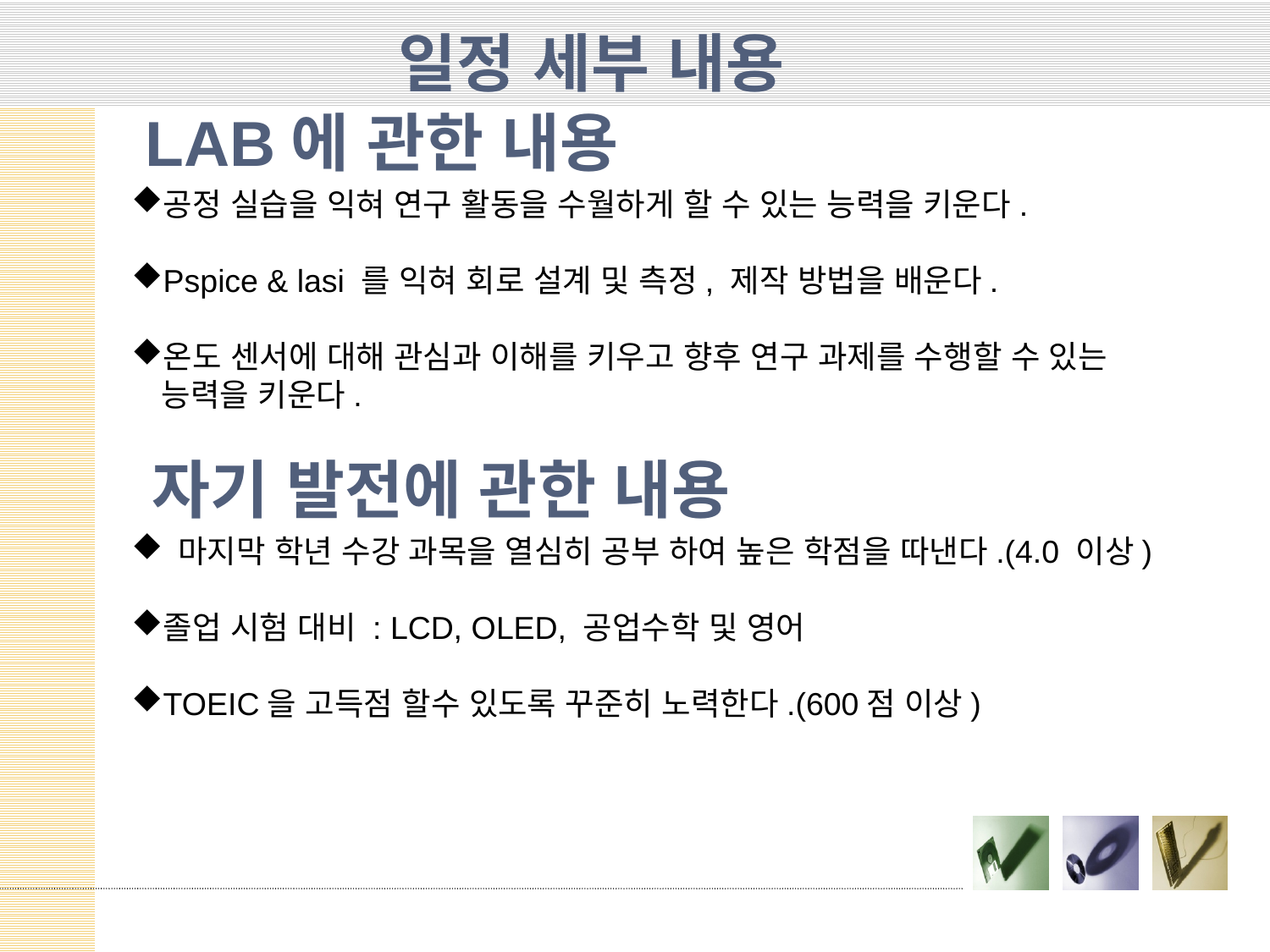

# 일정 세부 내용
LAB에 관한 내용
공정 실습을 익혀 연구 활동을 수월하게 할 수 있는 능력을 키운다.

Pspice & lasi 를 익혀 회로 설계 및 측정, 제작 방법을 배운다.

온도 센서에 대해 관심과 이해를 키우고 향후 연구 과제를 수행할 수 있는 능력을 키운다.
자기 발전에 관한 내용
 마지막 학년 수강 과목을 열심히 공부 하여 높은 학점을 따낸다.(4.0 이상)

졸업 시험 대비 : LCD, OLED, 공업수학 및 영어

TOEIC을 고득점 할수 있도록 꾸준히 노력한다.(600점 이상)